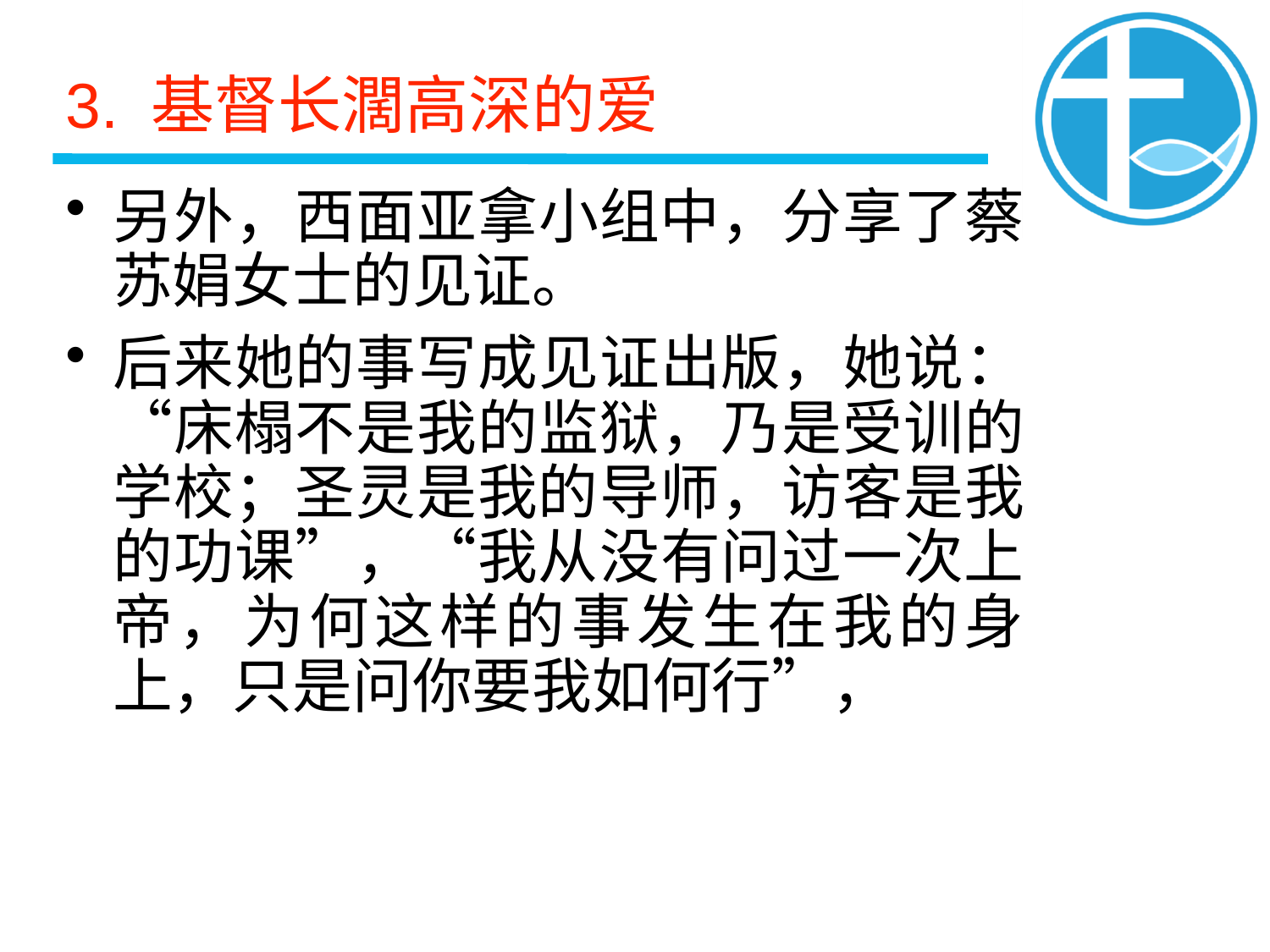

3. 基督长濶高深的爱
另外，西面亚拿小组中，分享了蔡苏娟女士的见证。
后来她的事写成见证出版，她说：“床榻不是我的监狱，乃是受训的学校；圣灵是我的导师，访客是我的功课”，“我从没有问过一次上帝，为何这样的事发生在我的身上，只是问你要我如何行”，